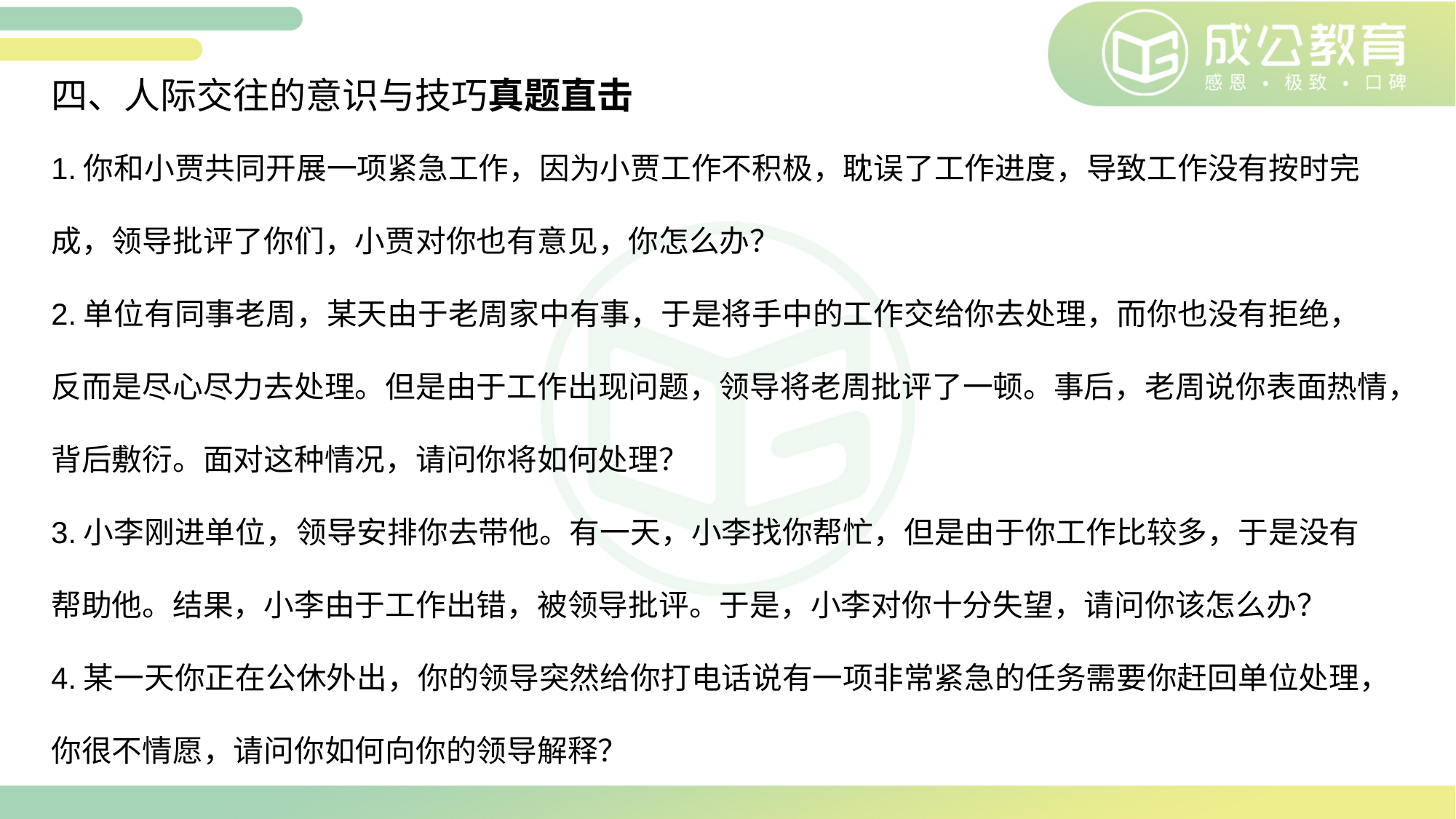

# 四、人际交往的意识与技巧真题直击
1.你和小贾共同开展一项紧急工作，因为小贾工作不积极，耽误了工作进度，导致工作没有按时完成，领导批评了你们，小贾对你也有意见，你怎么办？
2.单位有同事老周，某天由于老周家中有事，于是将手中的工作交给你去处理，而你也没有拒绝，反而是尽心尽力去处理。但是由于工作出现问题，领导将老周批评了一顿。事后，老周说你表面热情，背后敷衍。面对这种情况，请问你将如何处理？
3.小李刚进单位，领导安排你去带他。有一天，小李找你帮忙，但是由于你工作比较多，于是没有帮助他。结果，小李由于工作出错，被领导批评。于是，小李对你十分失望，请问你该怎么办？
4.某一天你正在公休外出，你的领导突然给你打电话说有一项非常紧急的任务需要你赶回单位处理，你很不情愿，请问你如何向你的领导解释？